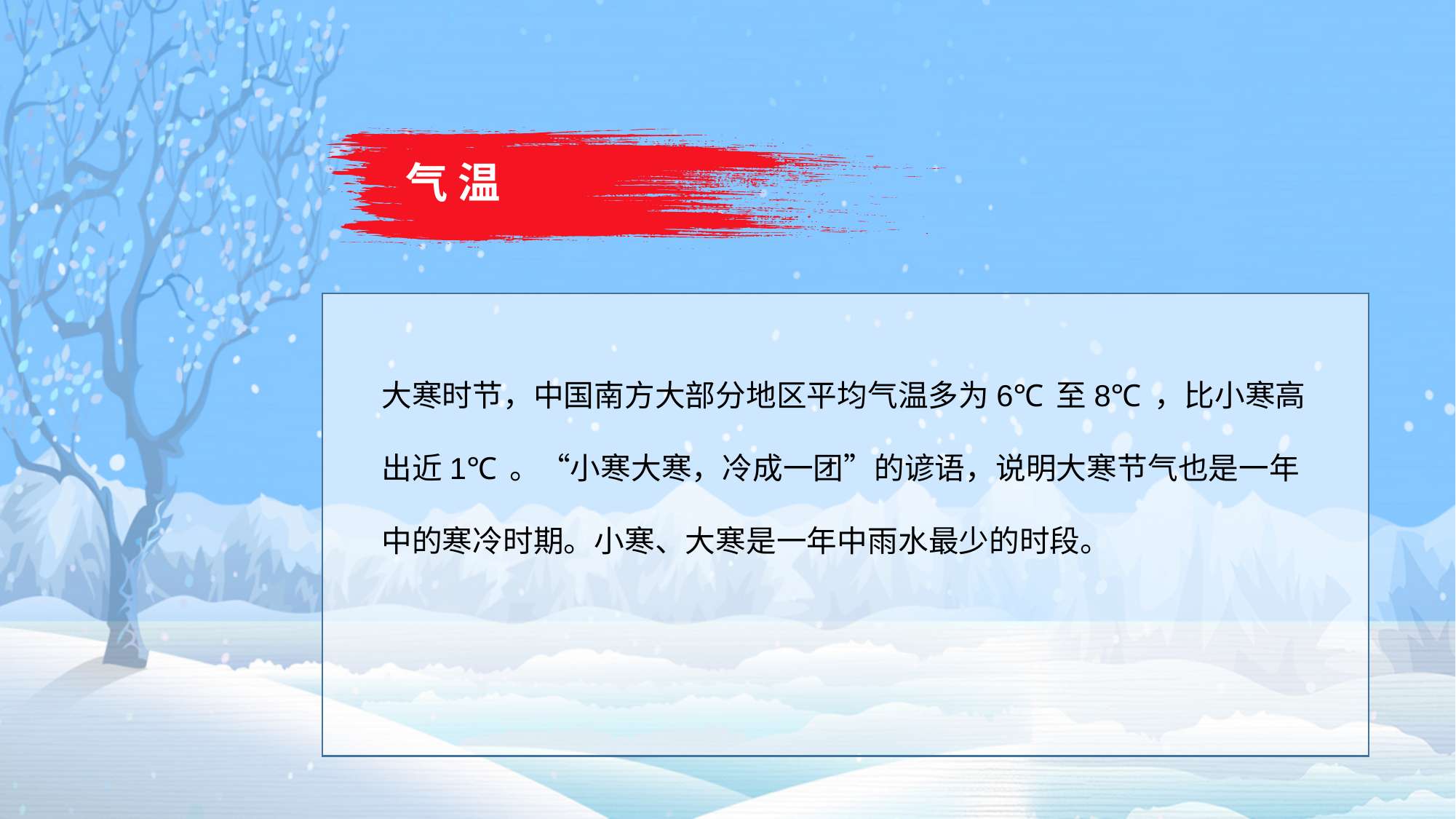

气 温

大寒时节，中国南方大部分地区平均气温多为6℃至8℃，比小寒高出近1℃。“小寒大寒，冷成一团”的谚语，说明大寒节气也是一年中的寒冷时期。小寒、大寒是一年中雨水最少的时段。